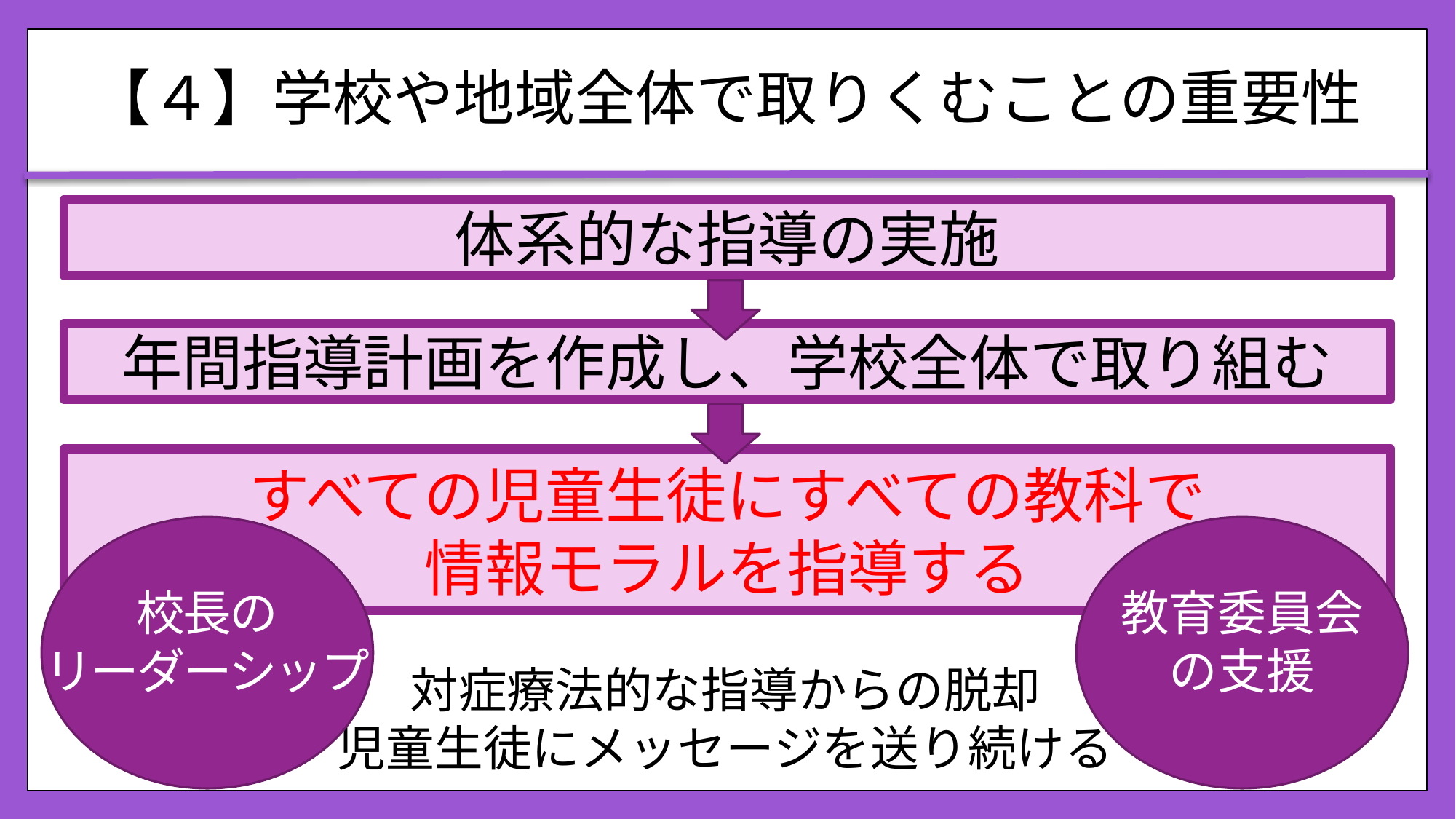

# 【４】学校や地域全体で取りくむことの重要性

体系的な指導の実施

年間指導計画を作成し、学校全体で取り組む

すべての児童生徒にすべての教科で
情報モラルを指導する

校長の
リーダーシップ
教育委員会
の支援
対症療法的な指導からの脱却
児童生徒にメッセージを送り続ける